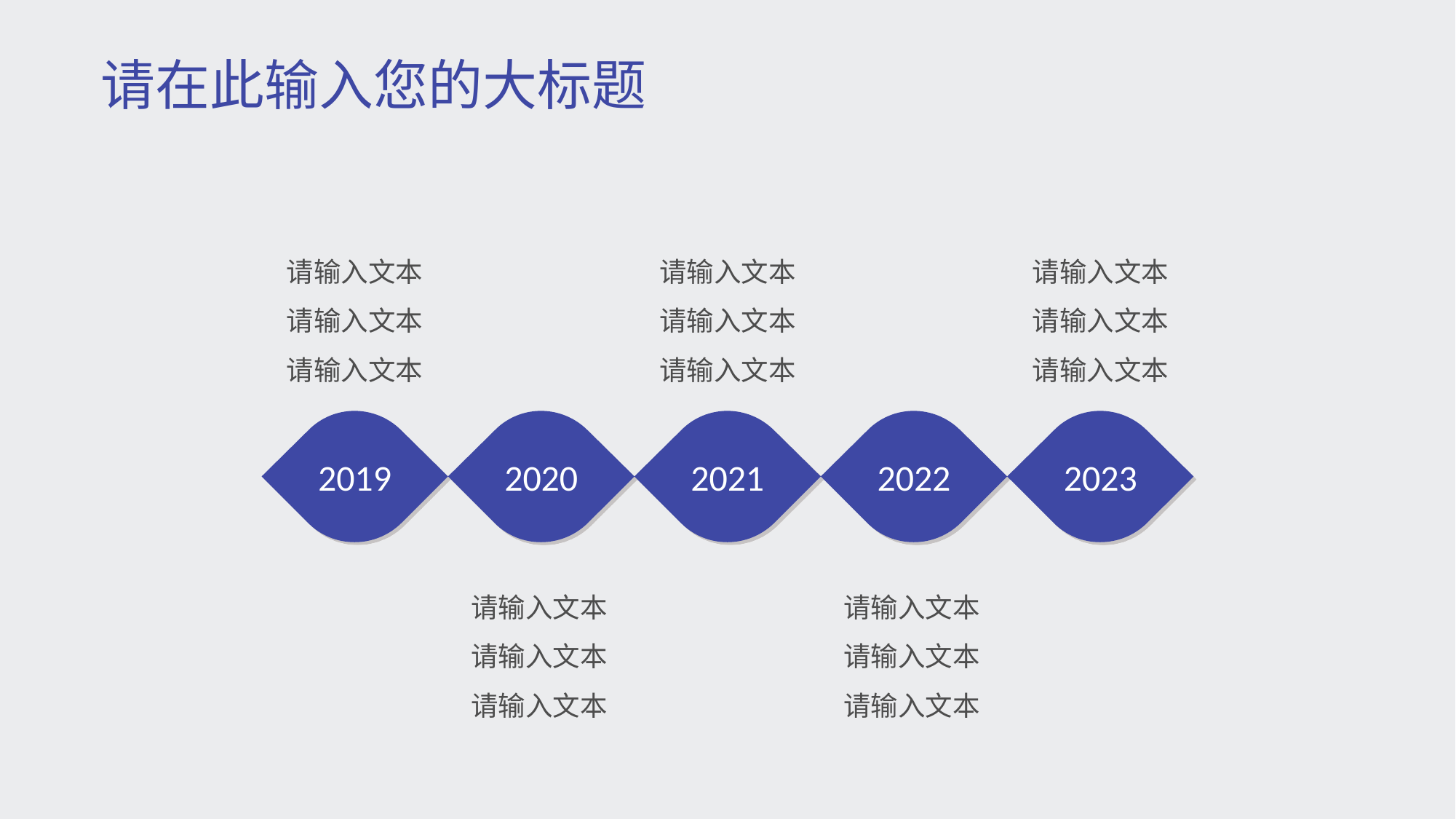

# 请在此输入您的大标题
请输入文本请输入文本请输入文本
请输入文本请输入文本请输入文本
请输入文本请输入文本请输入文本
2019
2020
2021
2022
2023
请输入文本请输入文本请输入文本
请输入文本请输入文本请输入文本